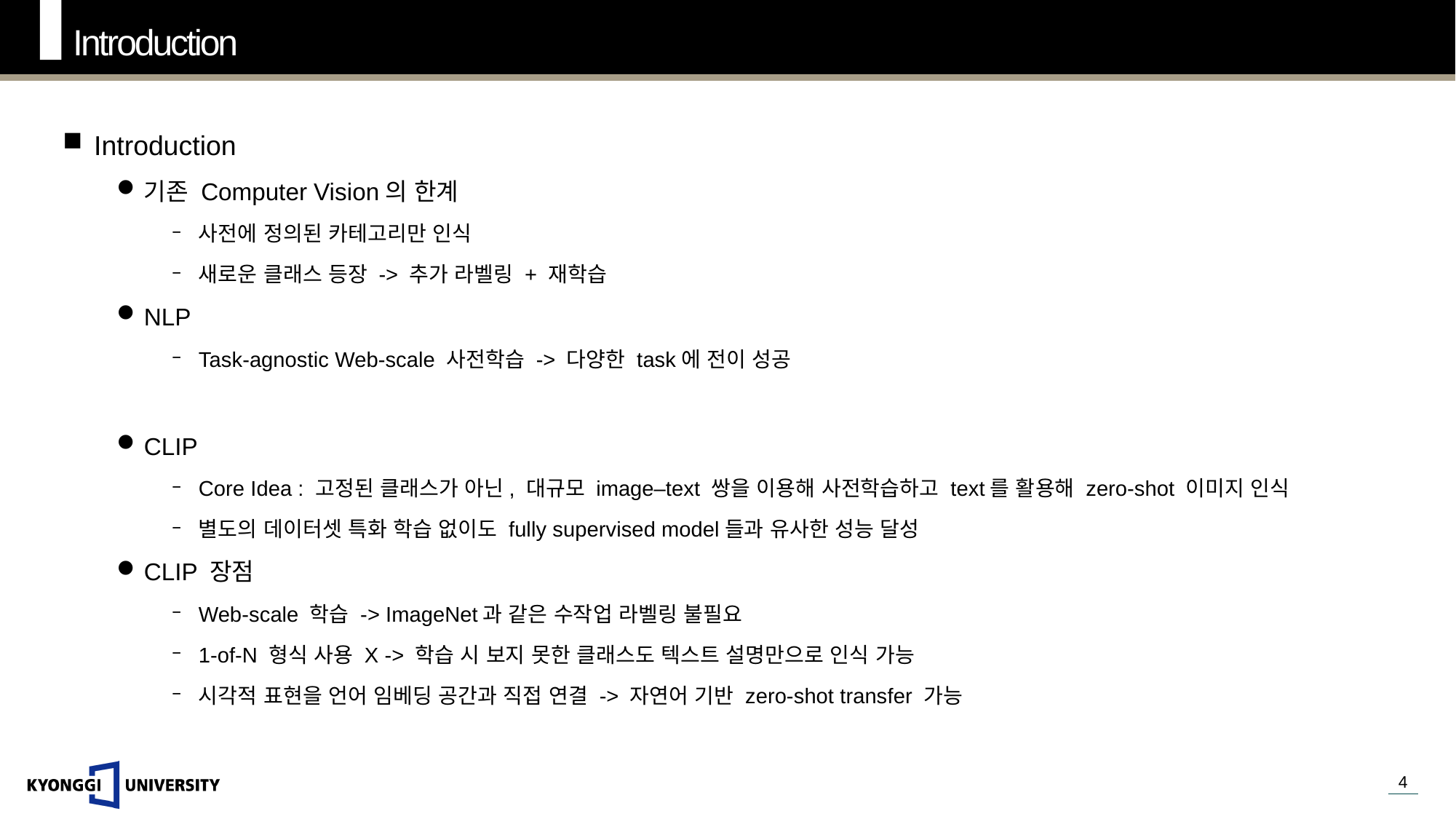

Introduction
Introduction
기존 Computer Vision의 한계
사전에 정의된 카테고리만 인식
새로운 클래스 등장 -> 추가 라벨링 + 재학습
NLP
Task-agnostic Web-scale 사전학습 -> 다양한 task에 전이 성공

CLIP
Core Idea : 고정된 클래스가 아닌, 대규모 image–text 쌍을 이용해 사전학습하고 text를 활용해 zero-shot 이미지 인식
별도의 데이터셋 특화 학습 없이도 fully supervised model들과 유사한 성능 달성
CLIP 장점
Web-scale 학습 -> ImageNet과 같은 수작업 라벨링 불필요
1-of-N 형식 사용 X -> 학습 시 보지 못한 클래스도 텍스트 설명만으로 인식 가능
시각적 표현을 언어 임베딩 공간과 직접 연결 -> 자연어 기반 zero-shot transfer 가능